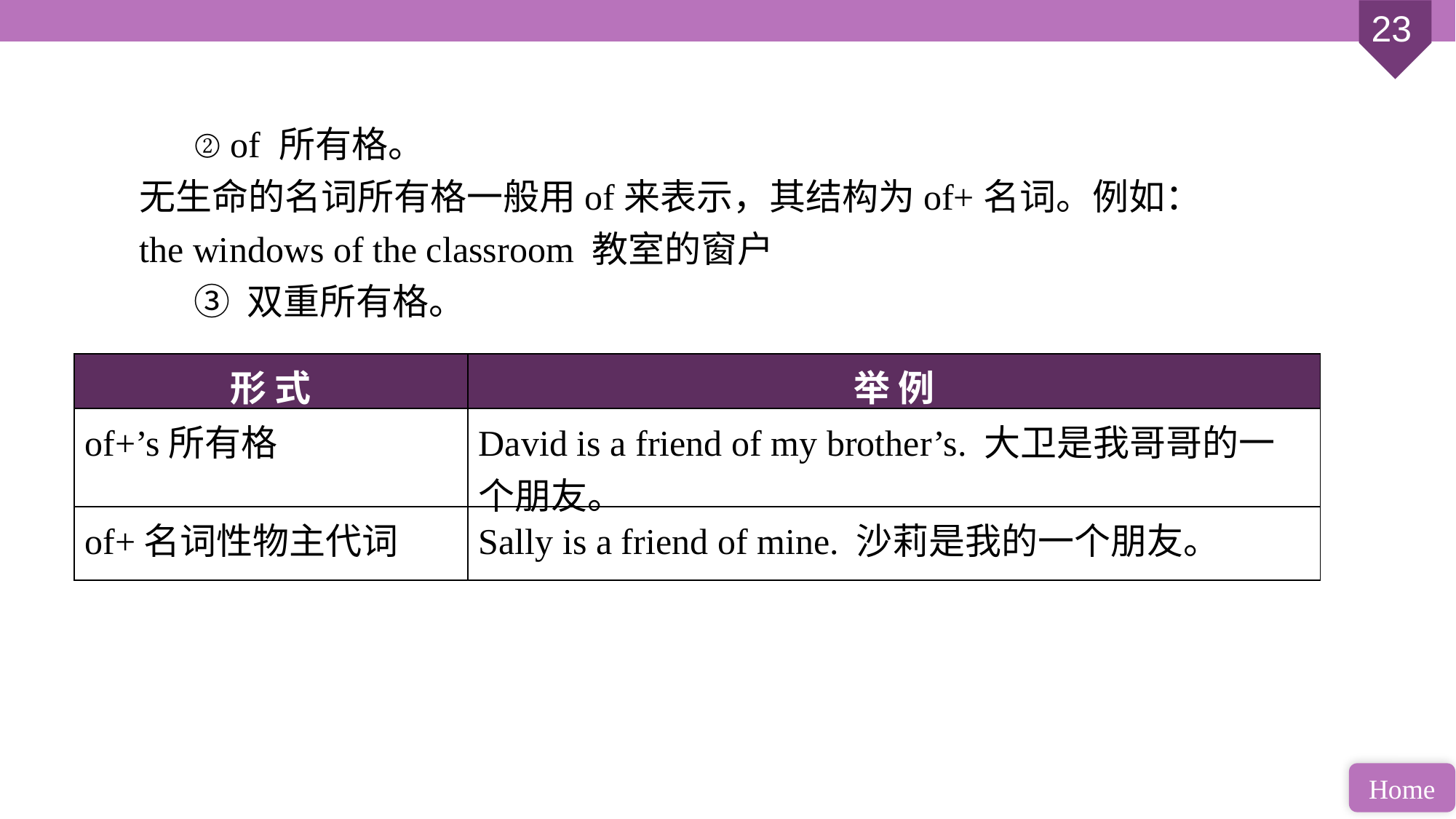

② of 所有格。
无生命的名词所有格一般用of来表示，其结构为of+名词。例如：
the windows of the classroom 教室的窗户
③ 双重所有格。
| 形 式 | 举 例 |
| --- | --- |
| of+’s所有格 | David is a friend of my brother’s. 大卫是我哥哥的一个朋友。 |
| of+名词性物主代词 | Sally is a friend of mine. 沙莉是我的一个朋友。 |